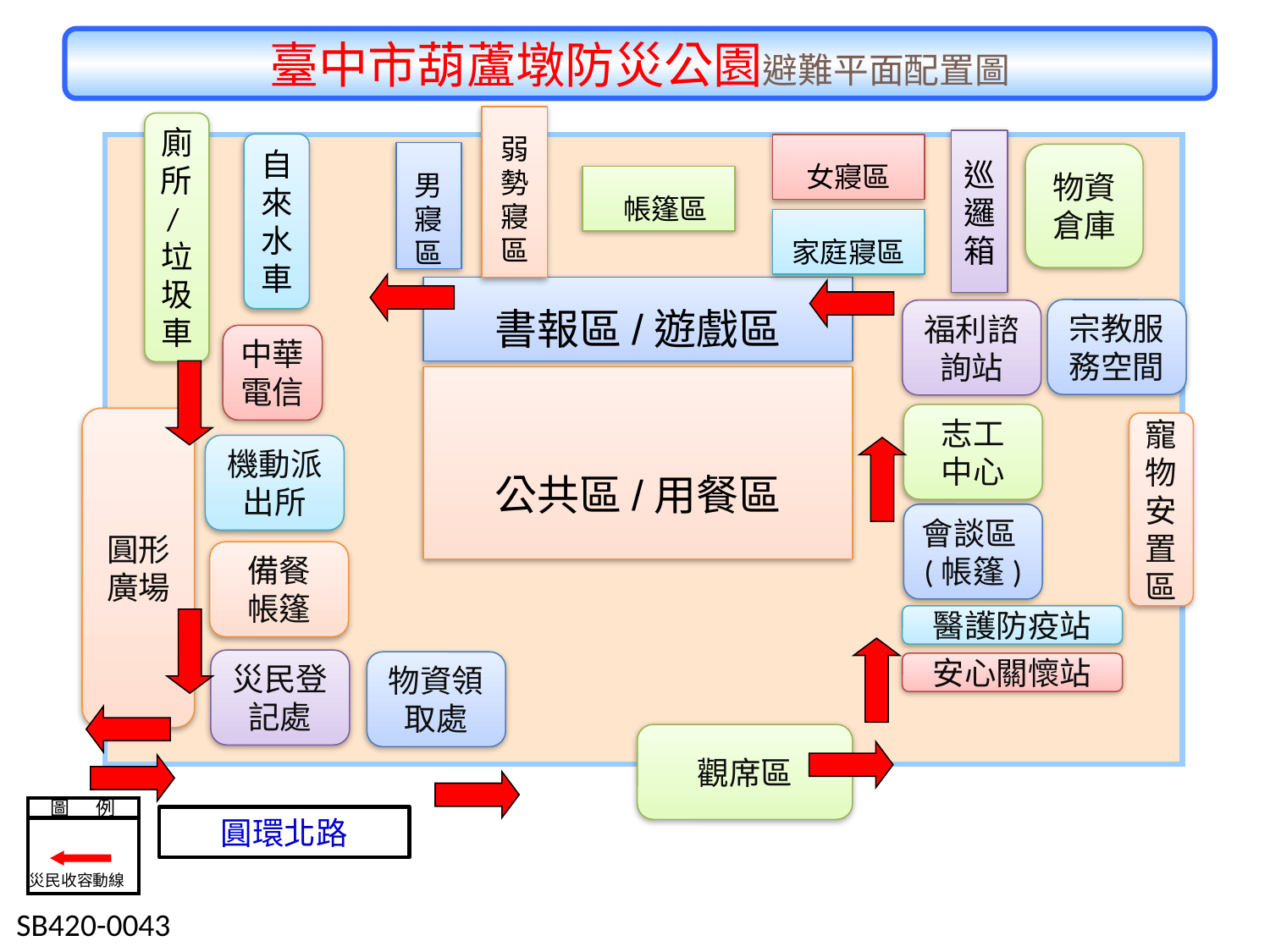

臺中市葫蘆墩防災公園避難平面配置圖
弱勢寢區
廁所/垃圾車
巡邏箱
自來水車

女寢區
男寢區
物資倉庫
 帳篷區
家庭寢區

書報區/遊戲區
宗教服務空間
福利諮詢站
中華
電信

公共區/用餐區
志工
中心
圓形
廣場
寵物安置區
機動派出所

會談區(帳篷)
備餐
帳篷
醫護防疫站

災民登記處
物資領取處
安心關懷站

觀席區

圖      例

災民收容動線
圓環北路
      SB420-0043